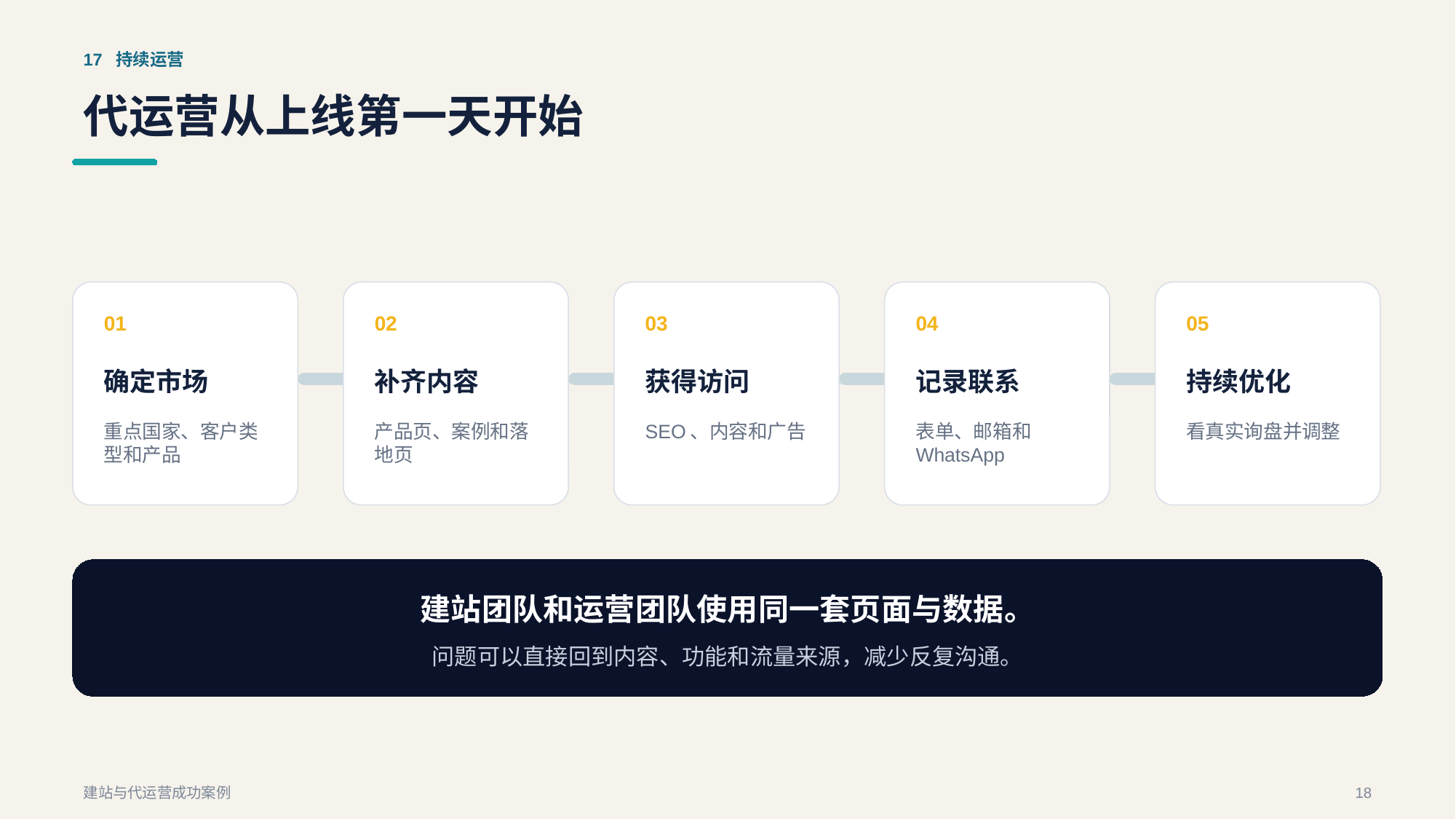

17  持续运营
代运营从上线第一天开始

01
02
03
04
05
确定市场
补齐内容
获得访问
记录联系
持续优化

重点国家、客户类型和产品
产品页、案例和落地页
SEO、内容和广告
表单、邮箱和 WhatsApp
看真实询盘并调整

建站团队和运营团队使用同一套页面与数据。
问题可以直接回到内容、功能和流量来源，减少反复沟通。
建站与代运营成功案例
18